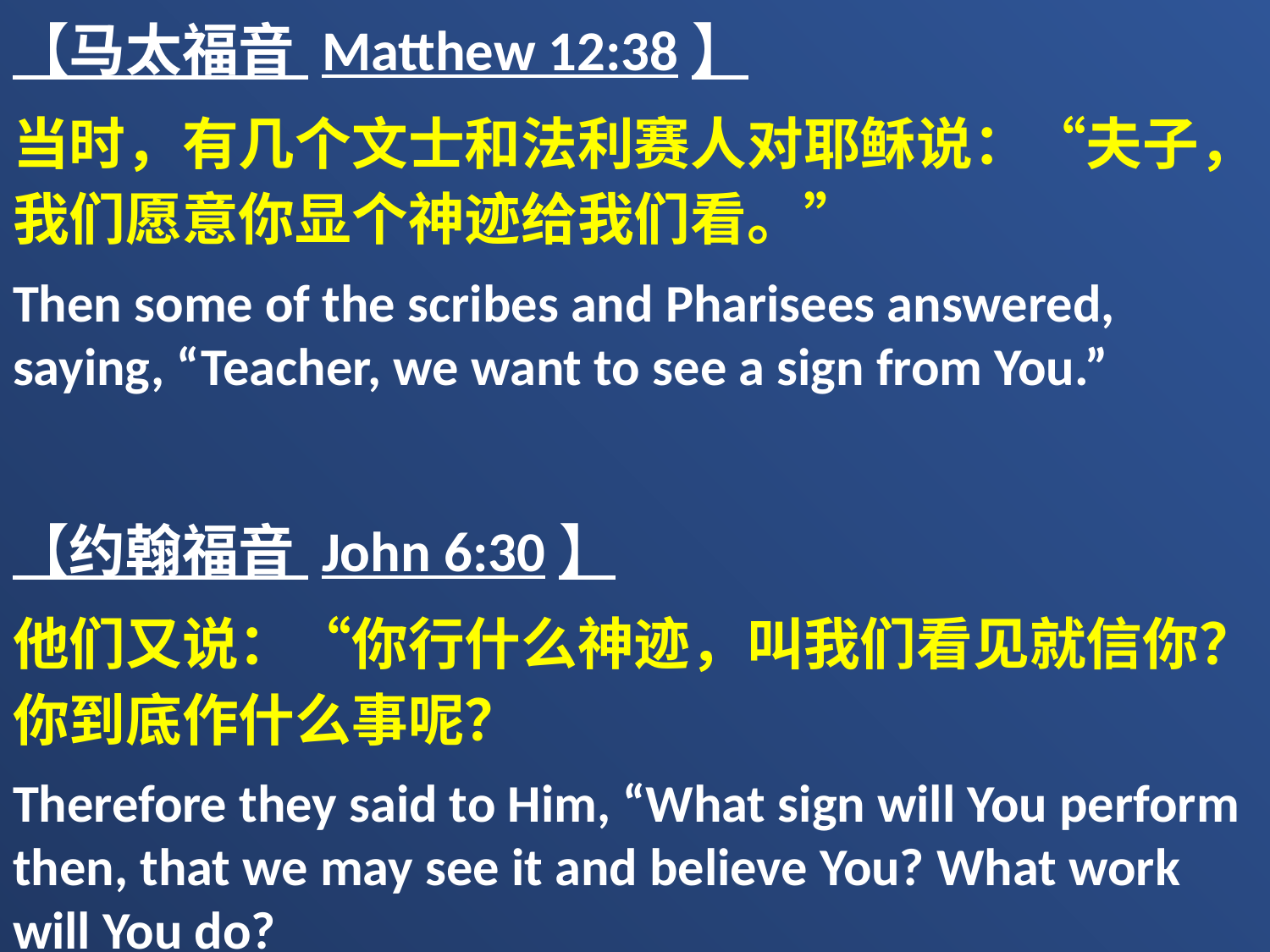

【马太福音 Matthew 12:38】
当时，有几个文士和法利赛人对耶稣说：“夫子，我们愿意你显个神迹给我们看。”
Then some of the scribes and Pharisees answered, saying, “Teacher, we want to see a sign from You.”

【约翰福音 John 6:30】
他们又说：“你行什么神迹，叫我们看见就信你？你到底作什么事呢？
Therefore they said to Him, “What sign will You perform then, that we may see it and believe You? What work will You do?